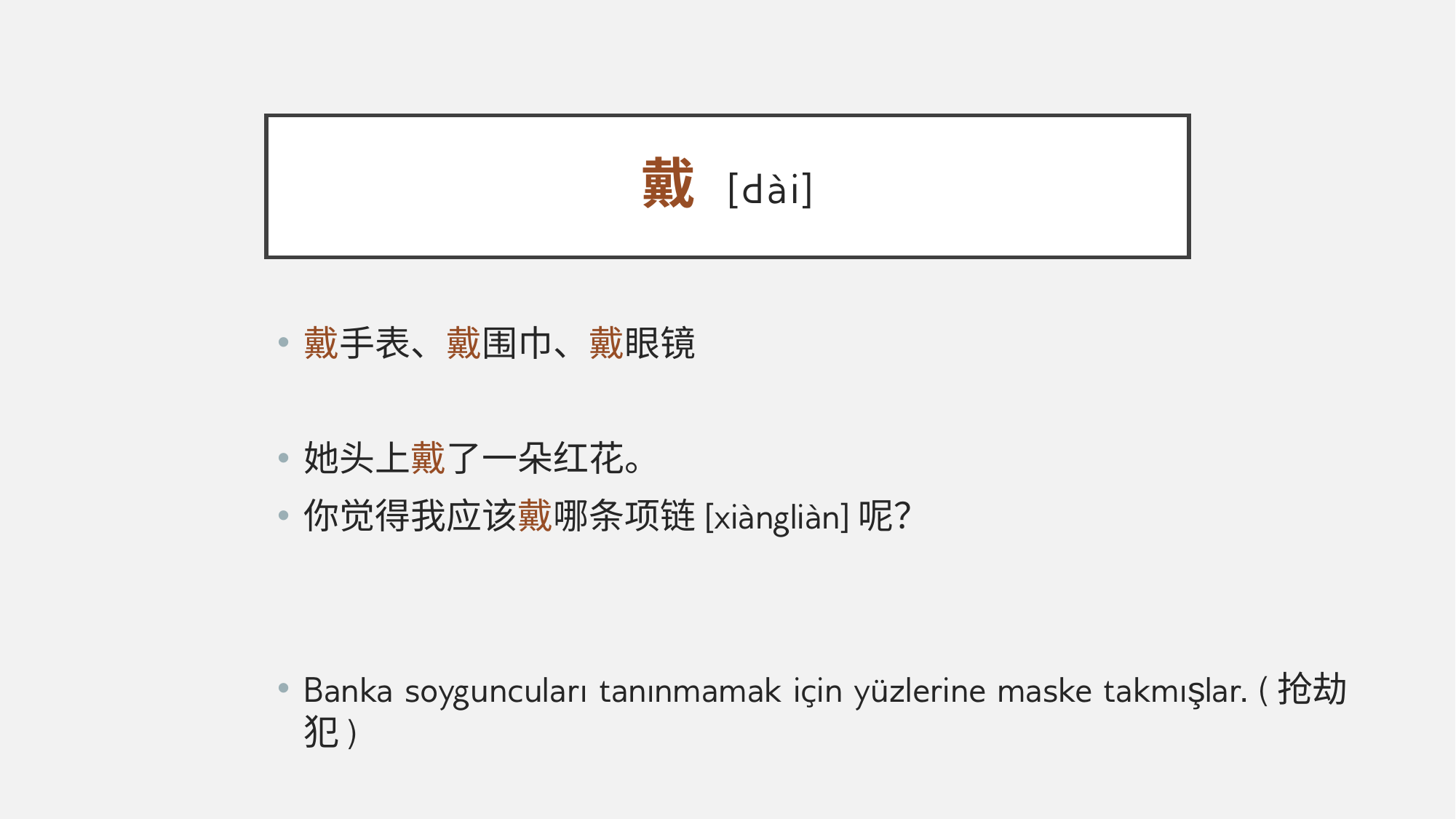

# 戴 [dài]
戴手表、戴围巾、戴眼镜

她头上戴了一朵红花。
你觉得我应该戴哪条项链[xiàngliàn]呢？

Banka soyguncuları tanınmamak için yüzlerine maske takmışlar. (抢劫犯)